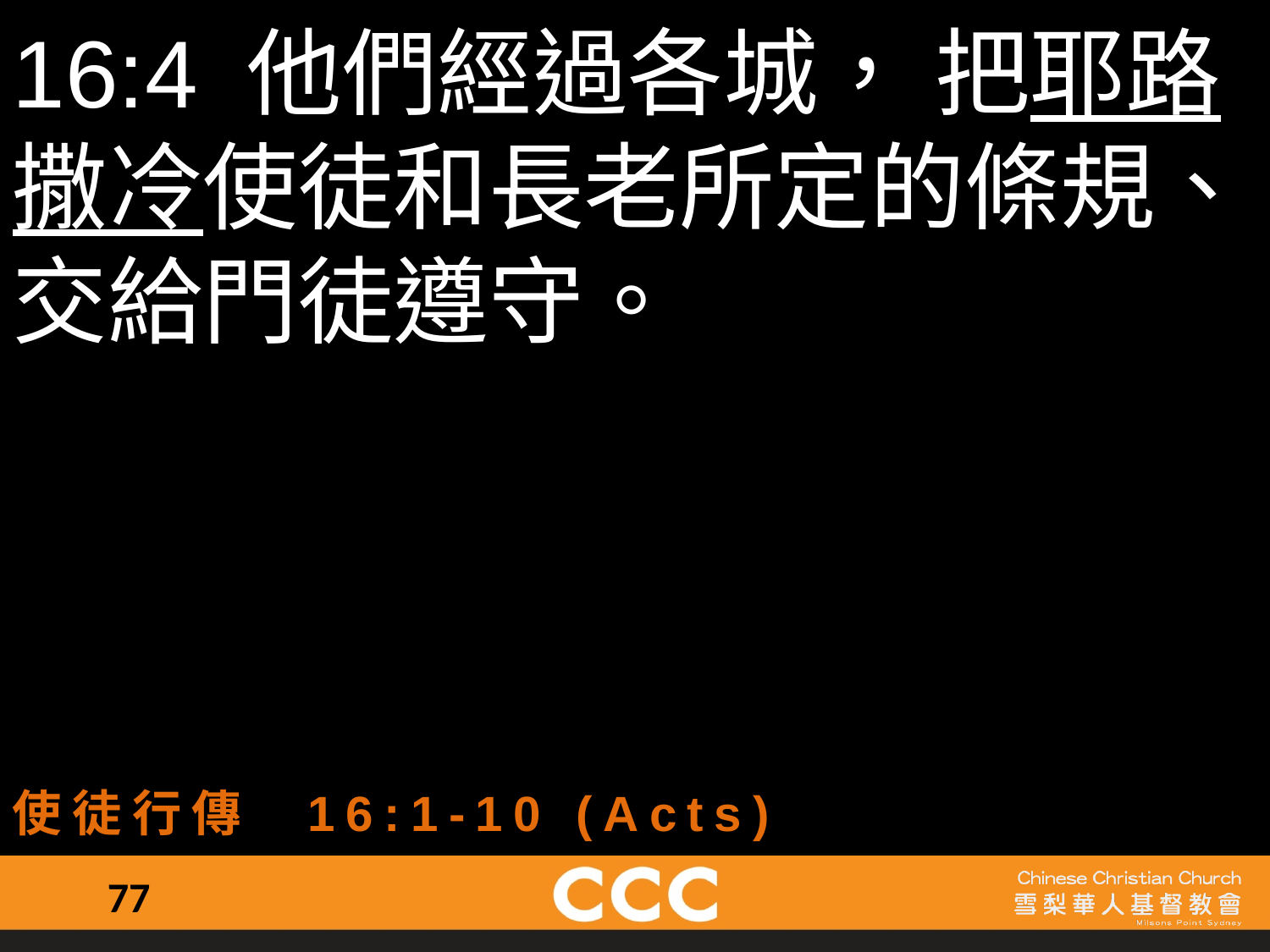

16:4 他們經過各城， 把耶路撒冷使徒和長老所定的條規、交給門徒遵守。
使徒行傳  16:1-10 (Acts)
77